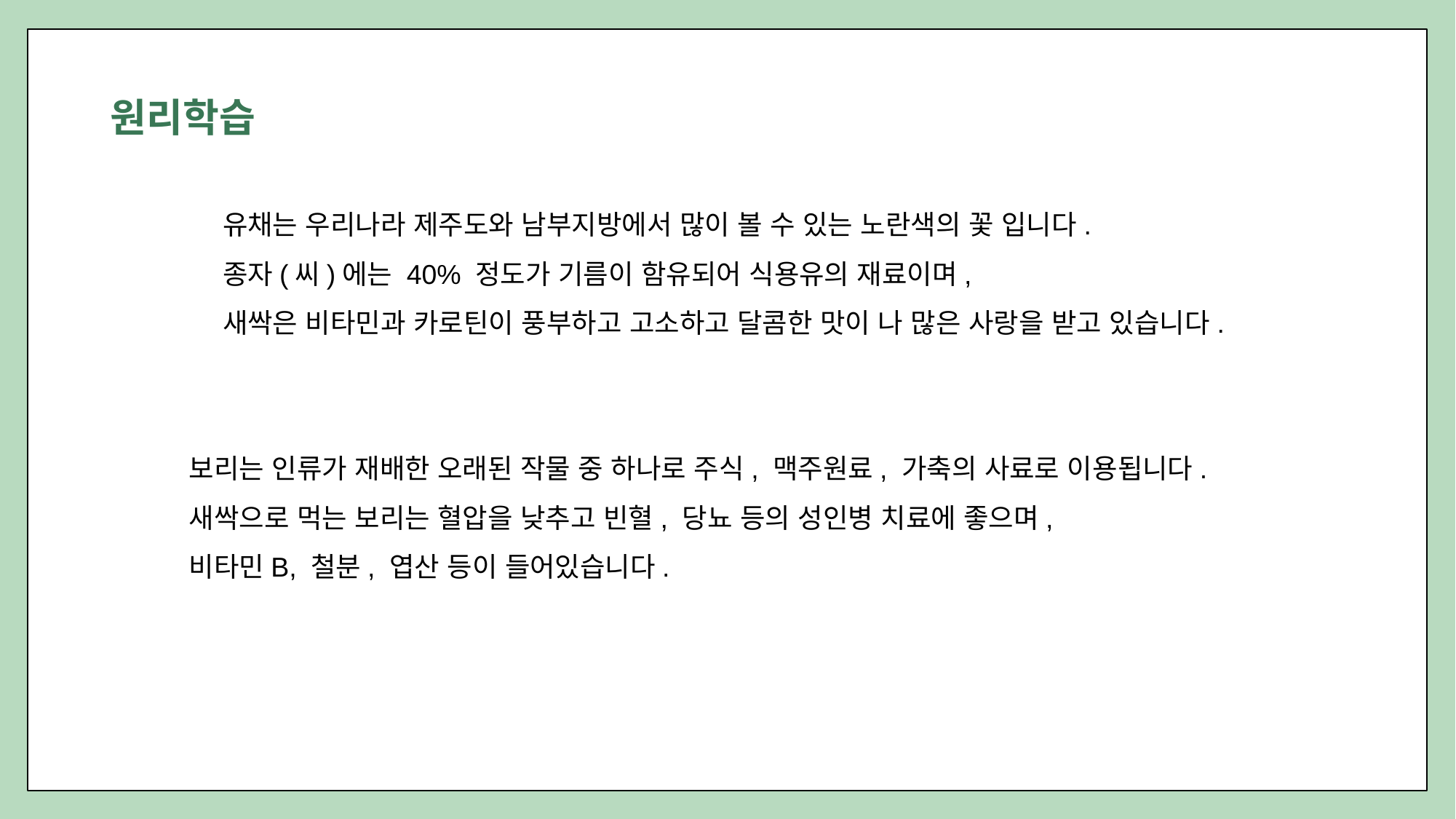

원리학습
유채는 우리나라 제주도와 남부지방에서 많이 볼 수 있는 노란색의 꽃 입니다.
종자(씨)에는 40% 정도가 기름이 함유되어 식용유의 재료이며,
새싹은 비타민과 카로틴이 풍부하고 고소하고 달콤한 맛이 나 많은 사랑을 받고 있습니다.
보리는 인류가 재배한 오래된 작물 중 하나로 주식, 맥주원료, 가축의 사료로 이용됩니다.
새싹으로 먹는 보리는 혈압을 낮추고 빈혈, 당뇨 등의 성인병 치료에 좋으며,
비타민B, 철분, 엽산 등이 들어있습니다.